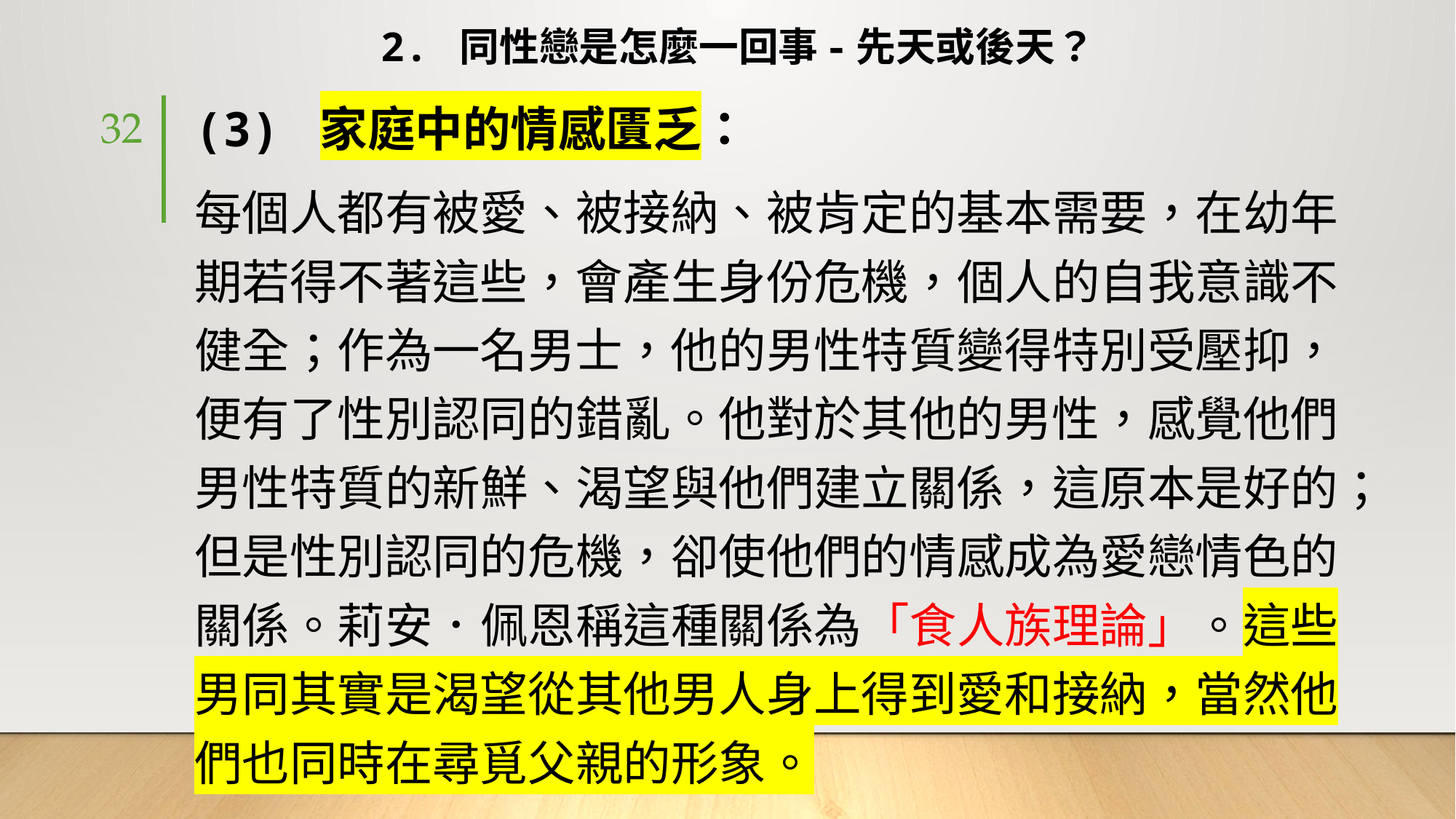

# 2. 同性戀是怎麼一回事-先天或後天？
(3) 家庭中的情感匱乏：
每個人都有被愛、被接納、被肯定的基本需要，在幼年期若得不著這些，會產生身份危機，個人的自我意識不健全；作為一名男士，他的男性特質變得特別受壓抑，便有了性別認同的錯亂。他對於其他的男性，感覺他們男性特質的新鮮、渴望與他們建立關係，這原本是好的；但是性別認同的危機，卻使他們的情感成為愛戀情色的關係。莉安．佩恩稱這種關係為「食人族理論」。這些男同其實是渴望從其他男人身上得到愛和接納，當然他們也同時在尋覓父親的形象。

32